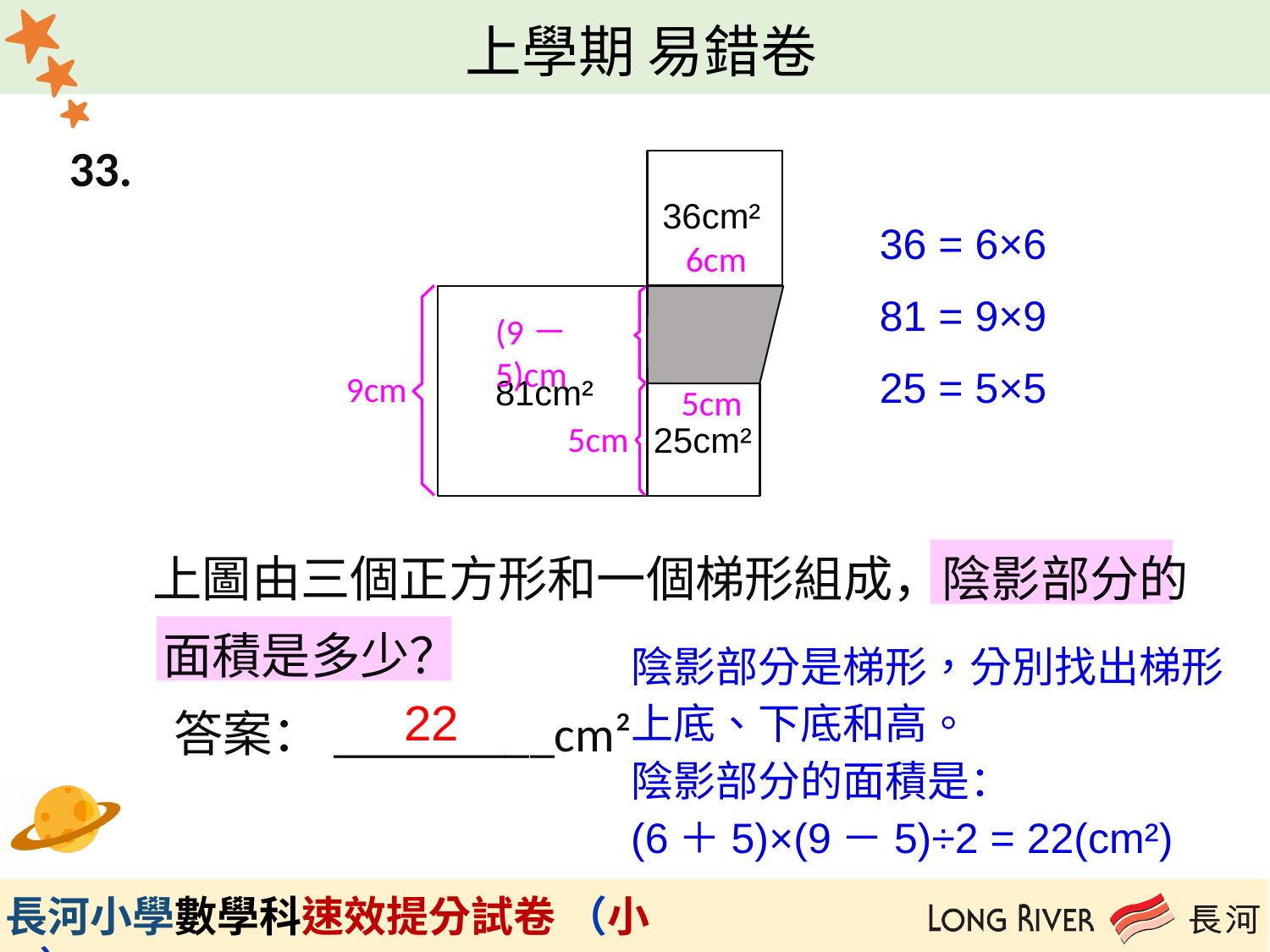

33.

36cm²
36 = 6×6
81 = 9×9
25 = 5×5
6cm

(9－5)cm

9cm
81cm²
5cm

5cm
25cm²

     上圖由三個正方形和一個梯形組成，陰影部分的
      面積是多少？
       答案：_________cm²

陰影部分是梯形，分別找出梯形
上底、下底和高。
22
陰影部分的面積是：
(6＋5)×(9－5)÷2 = 22(cm²)